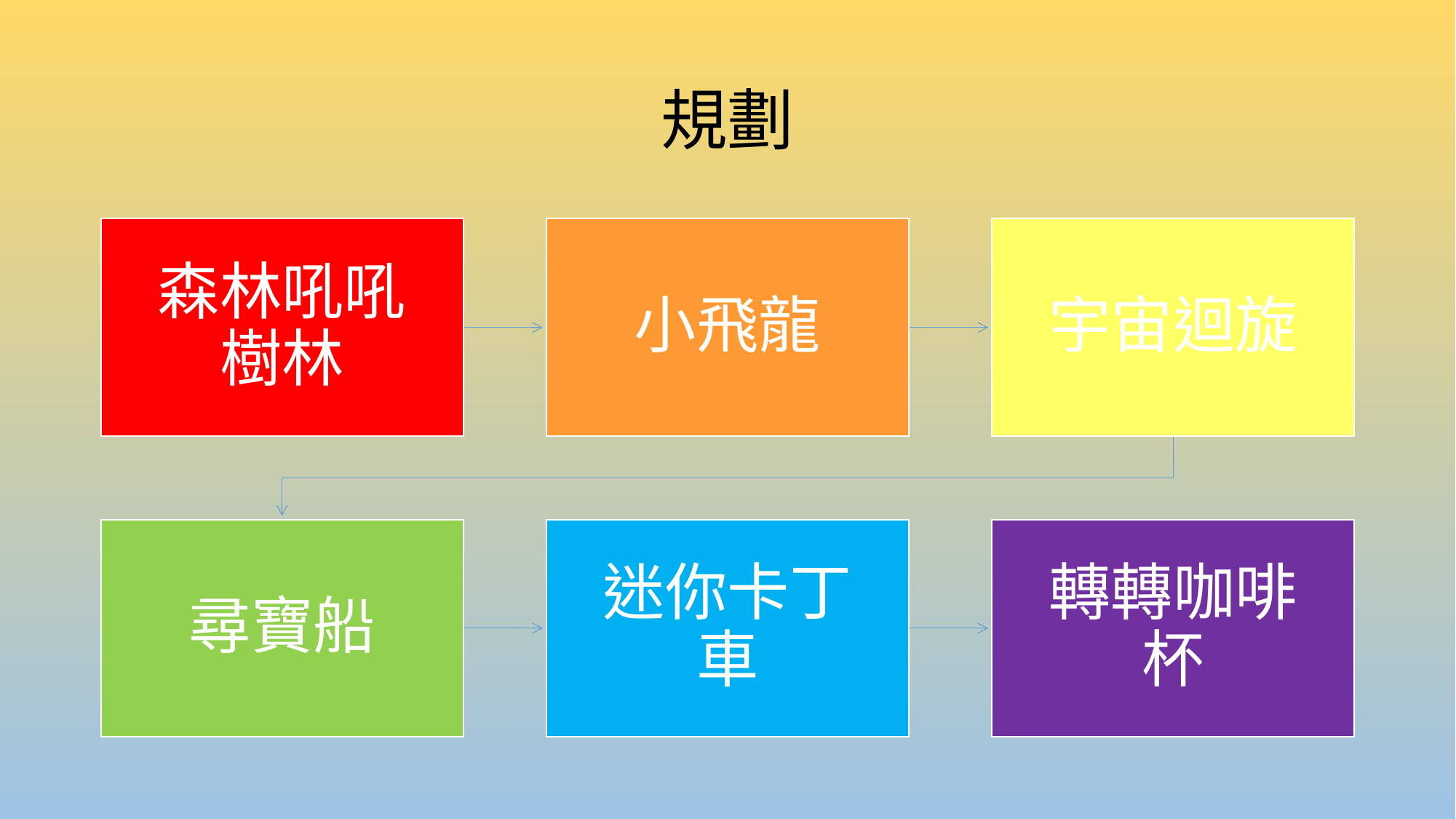

# 規劃

森林吼吼樹林

小飛龍

宇宙迴旋

尋寶船

迷你卡丁車
轉轉咖啡杯